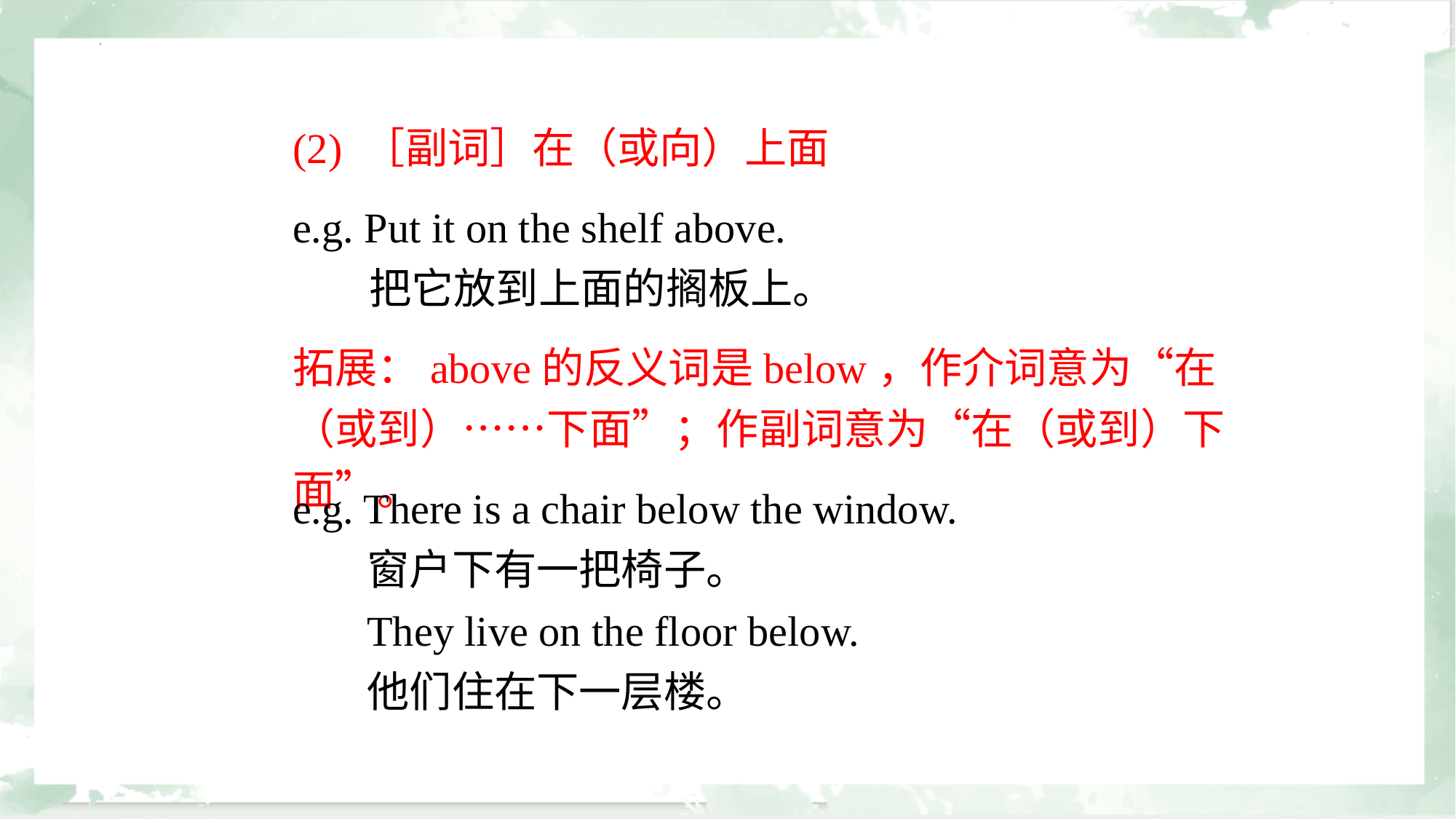

(2) ［副词］在（或向）上面
e.g. Put it on the shelf above.
       把它放到上面的搁板上。
拓展：above的反义词是below，作介词意为“在（或到）……下面”；作副词意为“在（或到）下面”。
e.g. There is a chair below the window.
窗户下有一把椅子。
They live on the floor below.
他们住在下一层楼。